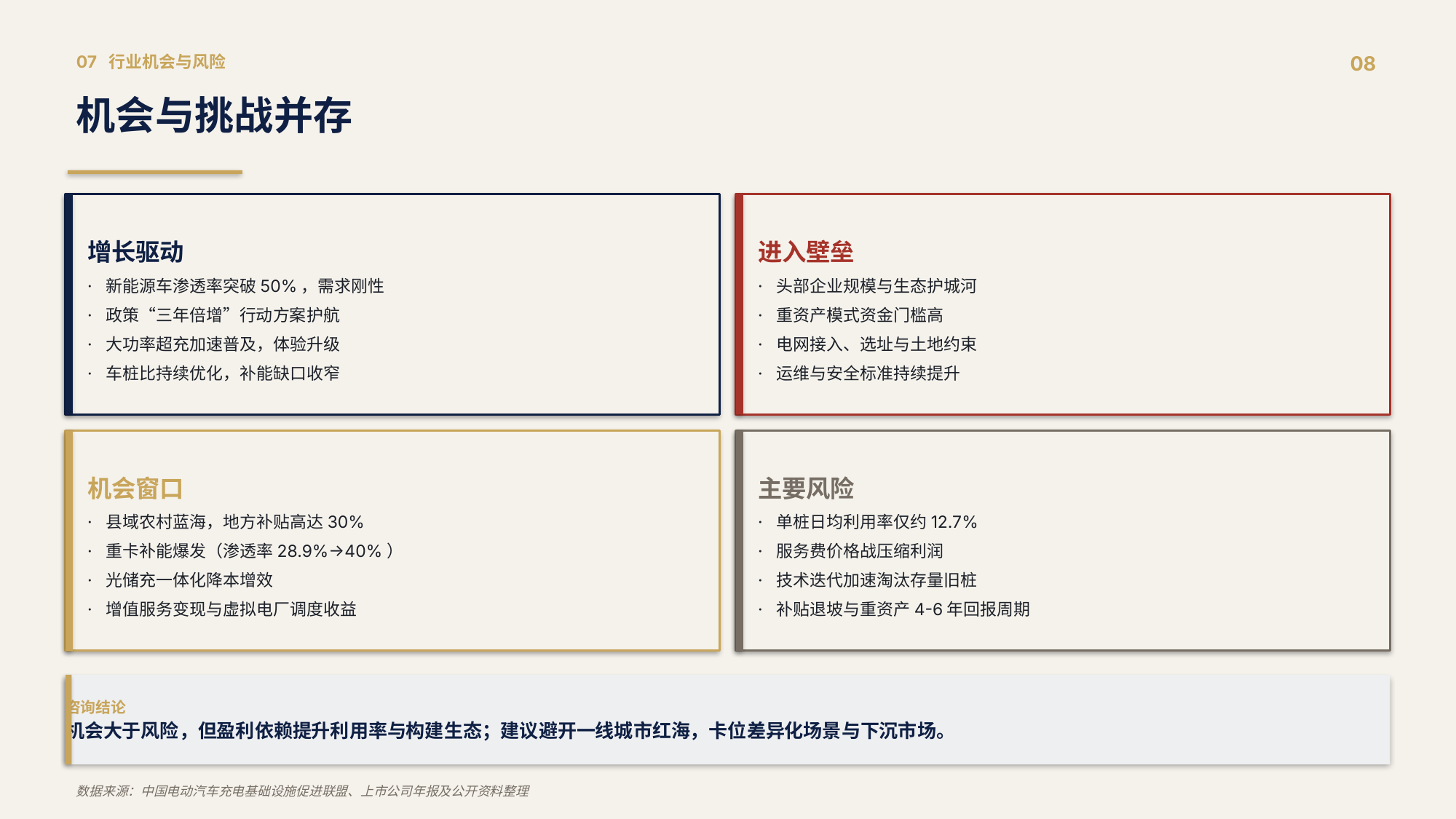

07  行业机会与风险
08
机会与挑战并存

增长驱动
·  新能源车渗透率突破50%，需求刚性
·  政策“三年倍增”行动方案护航
·  大功率超充加速普及，体验升级
·  车桩比持续优化，补能缺口收窄

进入壁垒
·  头部企业规模与生态护城河
·  重资产模式资金门槛高
·  电网接入、选址与土地约束
·  运维与安全标准持续提升

机会窗口
·  县域农村蓝海，地方补贴高达30%
·  重卡补能爆发（渗透率28.9%→40%）
·  光储充一体化降本增效
·  增值服务变现与虚拟电厂调度收益

主要风险
·  单桩日均利用率仅约12.7%
·  服务费价格战压缩利润
·  技术迭代加速淘汰存量旧桩
·  补贴退坡与重资产4-6年回报周期

咨询结论
机会大于风险，但盈利依赖提升利用率与构建生态；建议避开一线城市红海，卡位差异化场景与下沉市场。

数据来源：中国电动汽车充电基础设施促进联盟、上市公司年报及公开资料整理